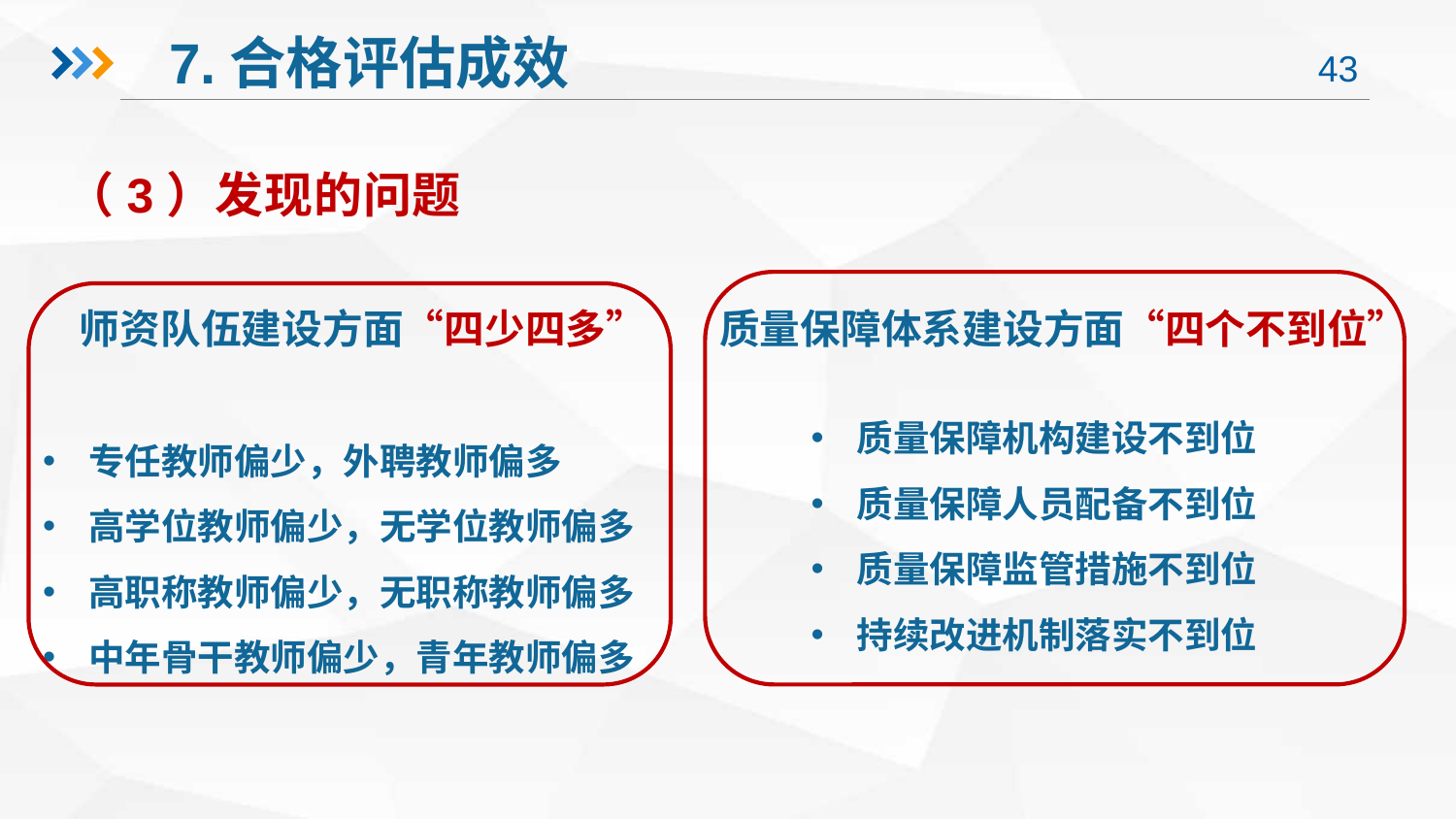

7.合格评估成效
（3）发现的问题

质量保障体系建设方面“四个不到位”
师资队伍建设方面“四少四多”
质量保障机构建设不到位
质量保障人员配备不到位
质量保障监管措施不到位
持续改进机制落实不到位
专任教师偏少，外聘教师偏多
高学位教师偏少，无学位教师偏多
高职称教师偏少，无职称教师偏多
中年骨干教师偏少，青年教师偏多